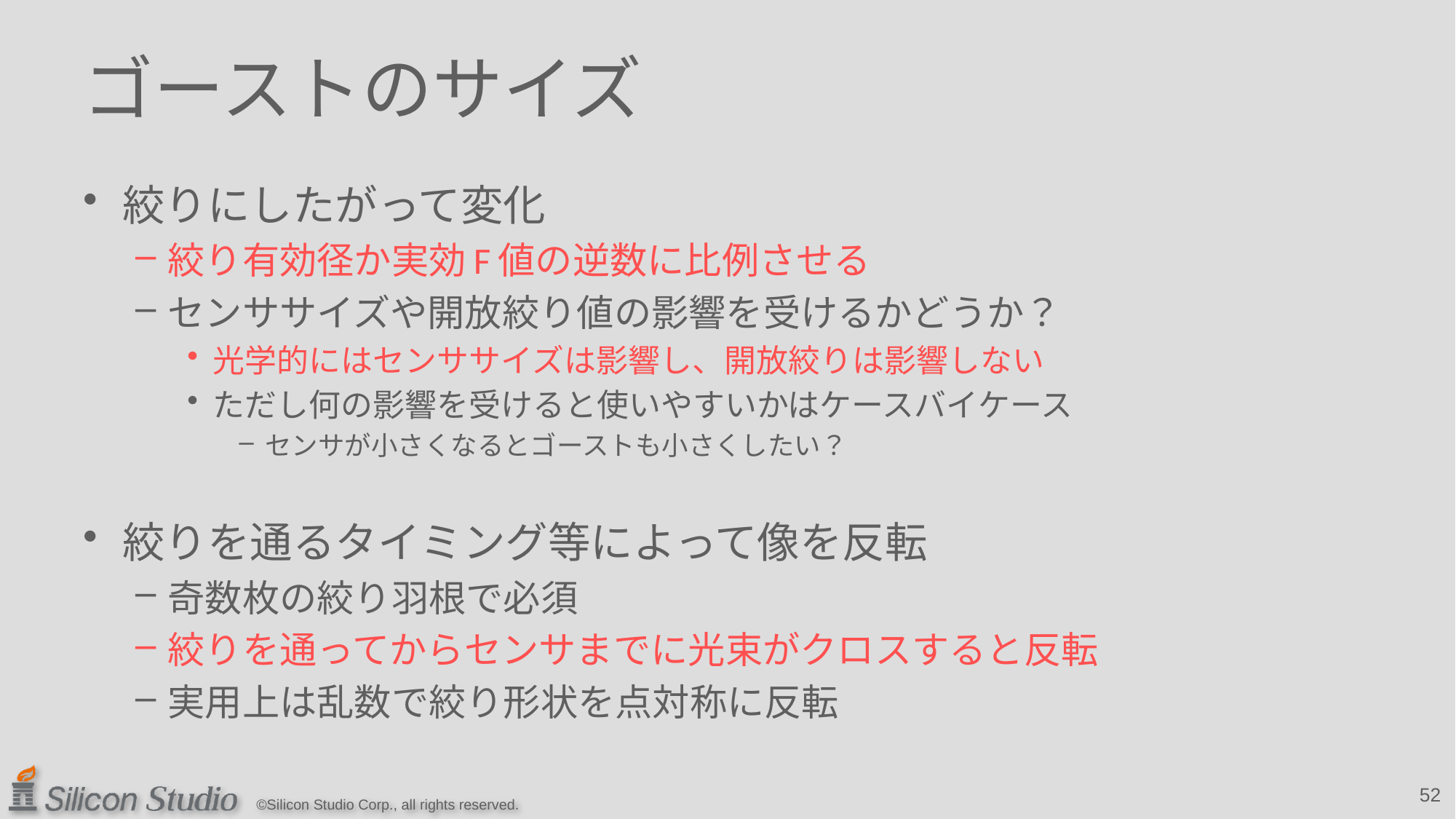

# ゴーストのサイズ
絞りにしたがって変化
絞り有効径か実効F値の逆数に比例させる
センササイズや開放絞り値の影響を受けるかどうか？
光学的にはセンササイズは影響し、開放絞りは影響しない
ただし何の影響を受けると使いやすいかはケースバイケース
センサが小さくなるとゴーストも小さくしたい？

絞りを通るタイミング等によって像を反転
奇数枚の絞り羽根で必須
絞りを通ってからセンサまでに光束がクロスすると反転
実用上は乱数で絞り形状を点対称に反転

52